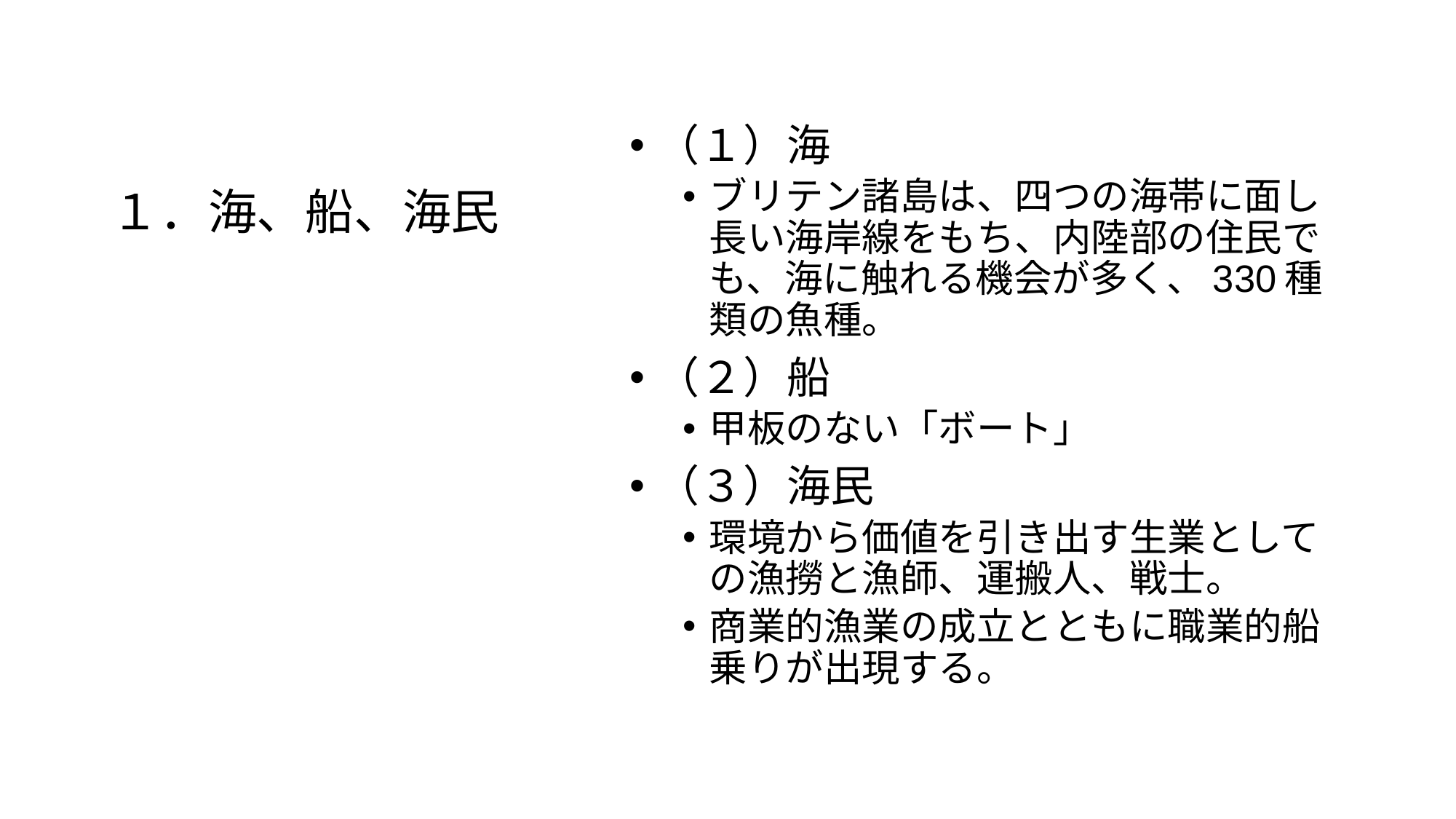

# １．海、船、海民
（１）海
ブリテン諸島は、四つの海帯に面し長い海岸線をもち、内陸部の住民でも、海に触れる機会が多く、330種類の魚種。
（２）船
甲板のない「ボート」
（３）海民
環境から価値を引き出す生業としての漁撈と漁師、運搬人、戦士。
商業的漁業の成立とともに職業的船乗りが出現する。